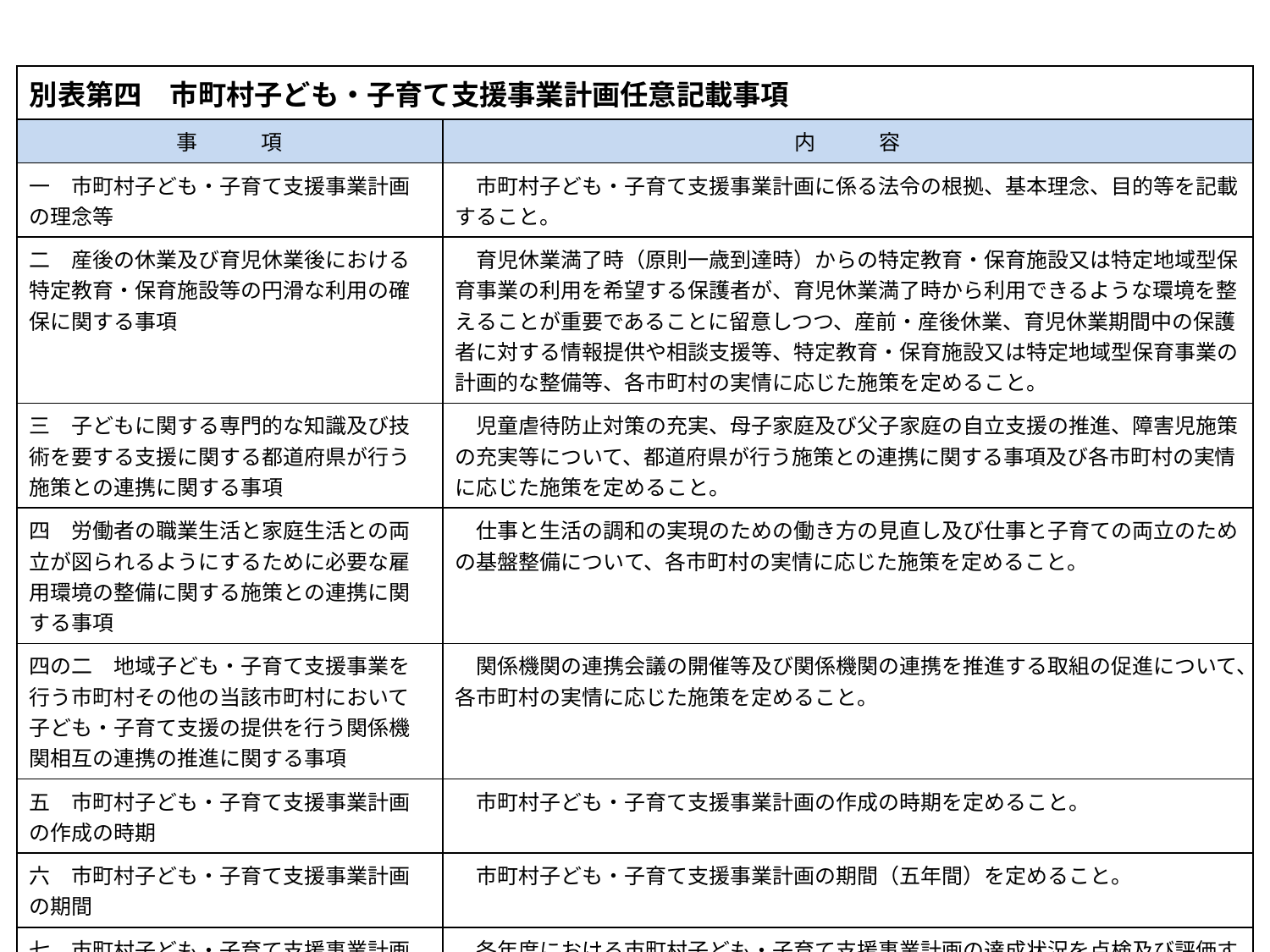

| 別表第四　市町村子ども・子育て支援事業計画任意記載事項 |  |
| --- | --- |
| 事　　　項 | 内　　　容 |
| 一　市町村子ども・子育て支援事業計画の理念等 | 市町村子ども・子育て支援事業計画に係る法令の根拠、基本理念、目的等を記載すること。 |
| 二　産後の休業及び育児休業後における特定教育・保育施設等の円滑な利用の確保に関する事項 | 育児休業満了時（原則一歳到達時）からの特定教育・保育施設又は特定地域型保育事業の利用を希望する保護者が、育児休業満了時から利用できるような環境を整えることが重要であることに留意しつつ、産前・産後休業、育児休業期間中の保護者に対する情報提供や相談支援等、特定教育・保育施設又は特定地域型保育事業の計画的な整備等、各市町村の実情に応じた施策を定めること。 |
| 三　子どもに関する専門的な知識及び技術を要する支援に関する都道府県が行う施策との連携に関する事項 | 児童虐待防止対策の充実、母子家庭及び父子家庭の自立支援の推進、障害児施策の充実等について、都道府県が行う施策との連携に関する事項及び各市町村の実情に応じた施策を定めること。 |
| 四　労働者の職業生活と家庭生活との両立が図られるようにするために必要な雇用環境の整備に関する施策との連携に関する事項 | 仕事と生活の調和の実現のための働き方の見直し及び仕事と子育ての両立のための基盤整備について、各市町村の実情に応じた施策を定めること。 |
| 四の二　地域子ども・子育て支援事業を行う市町村その他の当該市町村において子ども・子育て支援の提供を行う関係機関相互の連携の推進に関する事項 | 関係機関の連携会議の開催等及び関係機関の連携を推進する取組の促進について、各市町村の実情に応じた施策を定めること。 |
| 五　市町村子ども・子育て支援事業計画の作成の時期 | 市町村子ども・子育て支援事業計画の作成の時期を定めること。 |
| 六　市町村子ども・子育て支援事業計画の期間 | 市町村子ども・子育て支援事業計画の期間（五年間）を定めること。 |
| 七　市町村子ども・子育て支援事業計画の達成状況の点検及び評価 | 各年度における市町村子ども・子育て支援事業計画の達成状況を点検及び評価する方法等を定めること。 |